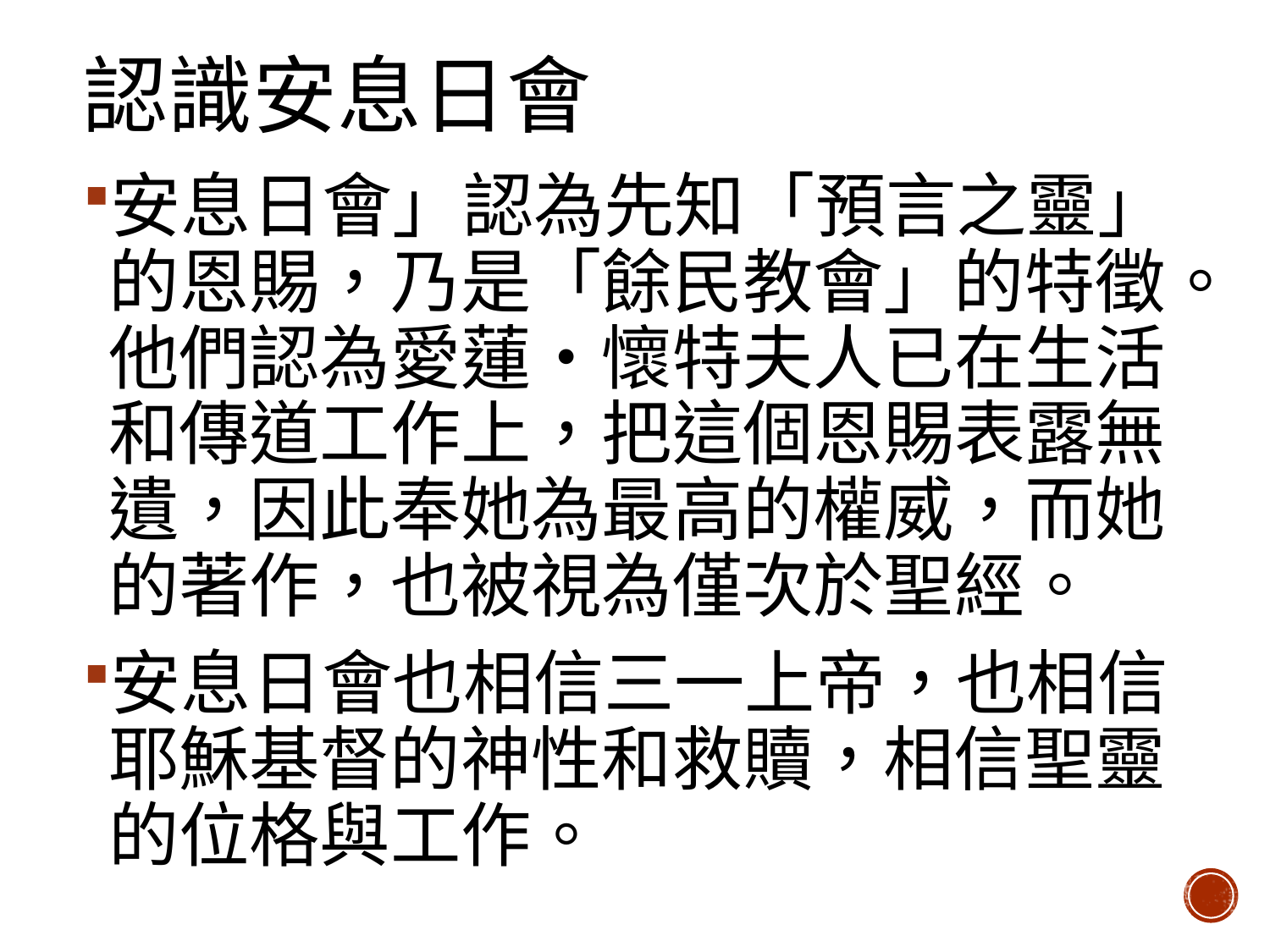

# 認識安息日會
安息日會」認為先知「預言之靈」的恩賜，乃是「餘民教會」的特徵。他們認為愛蓮‧懷特夫人已在生活和傳道工作上，把這個恩賜表露無遺，因此奉她為最高的權威，而她的著作，也被視為僅次於聖經。
安息日會也相信三一上帝，也相信耶穌基督的神性和救贖，相信聖靈的位格與工作。